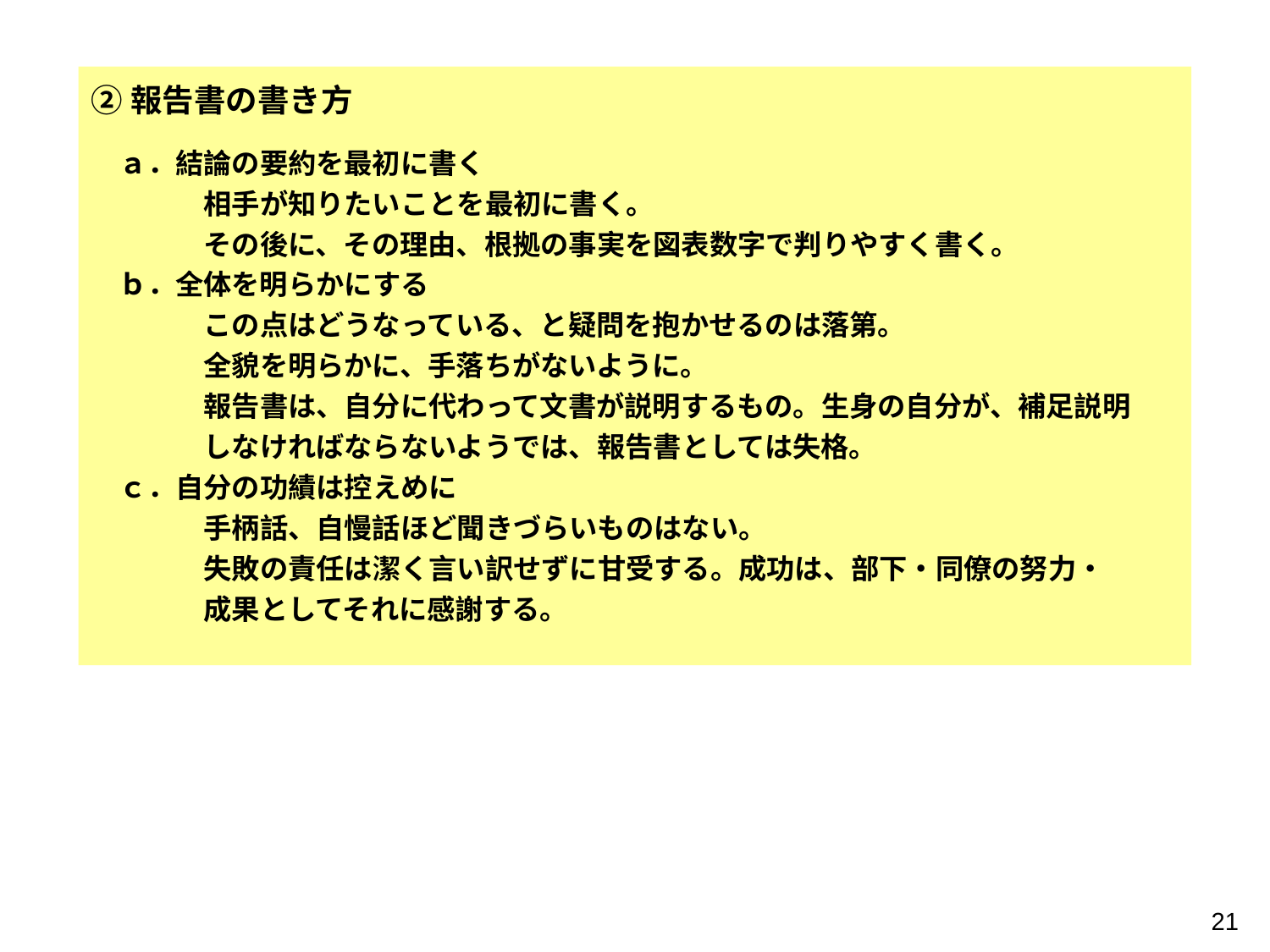

②報告書の書き方

　ａ．結論の要約を最初に書く
　　　　相手が知りたいことを最初に書く。
　　　　その後に、その理由、根拠の事実を図表数字で判りやすく書く。
　ｂ．全体を明らかにする
　　　　この点はどうなっている、と疑問を抱かせるのは落第。
　　　　全貌を明らかに、手落ちがないように。
　　　　報告書は、自分に代わって文書が説明するもの。生身の自分が、補足説明
　　　　しなければならないようでは、報告書としては失格。
　ｃ．自分の功績は控えめに
　　　　手柄話、自慢話ほど聞きづらいものはない。
　　　　失敗の責任は潔く言い訳せずに甘受する。成功は、部下・同僚の努力・
　　　　成果としてそれに感謝する。

21